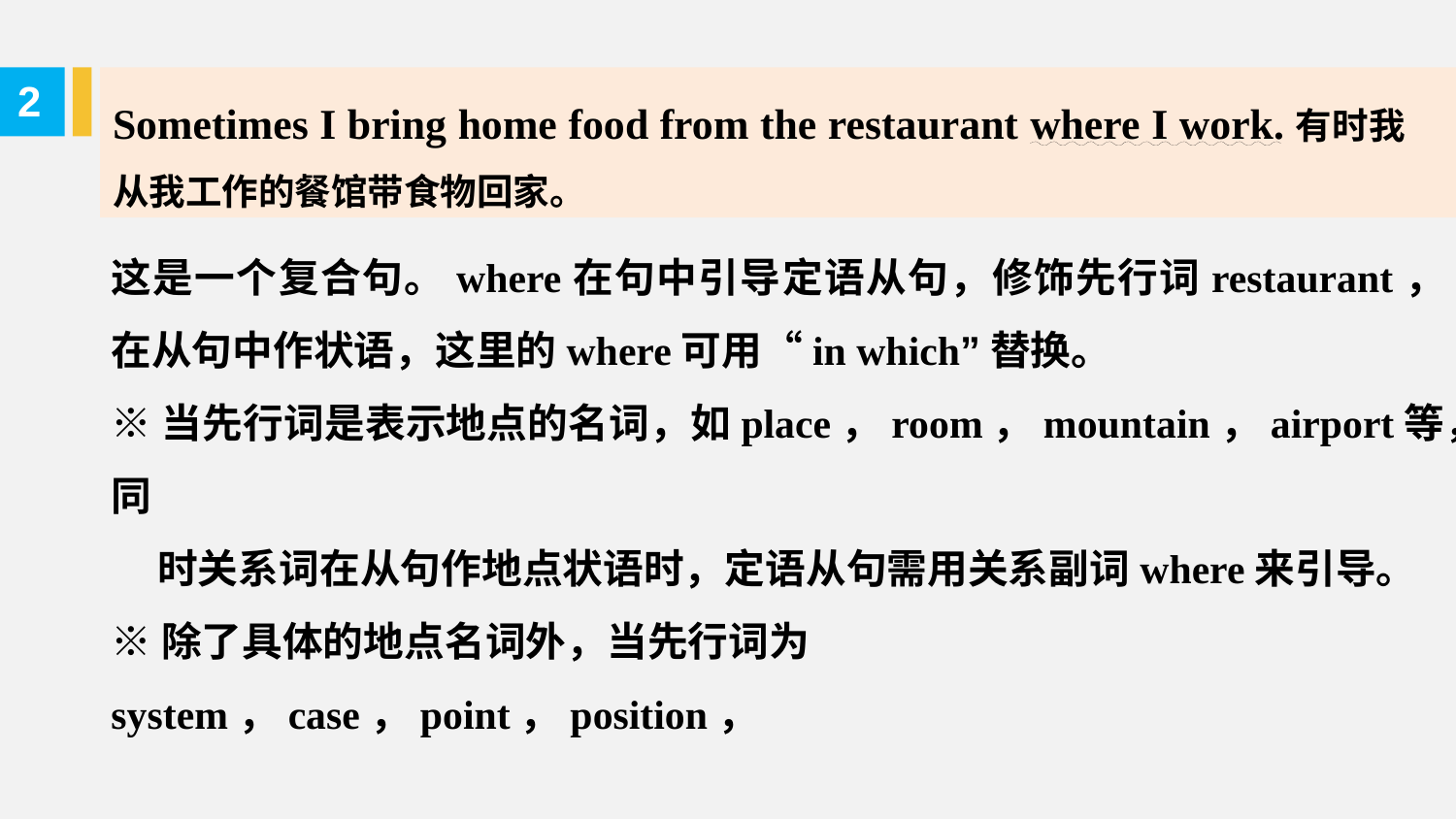

Sometimes I bring home food from the restaurant where I work.有时我从我工作的餐馆带食物回家。

2
这是一个复合句。where在句中引导定语从句，修饰先行词restaurant，在从句中作状语，这里的where可用“in which”替换。
※当先行词是表示地点的名词，如place，room，mountain，airport等，同
    时关系词在从句作地点状语时，定语从句需用关系副词where来引导。
※除了具体的地点名词外，当先行词为system，case，point，position，
    situation，stage，condition，industry，activity，job，race，scene，
    circumstance等抽象的地点名词，且关系词在从句中作地点状语时，也常
    用where引导定语从句。